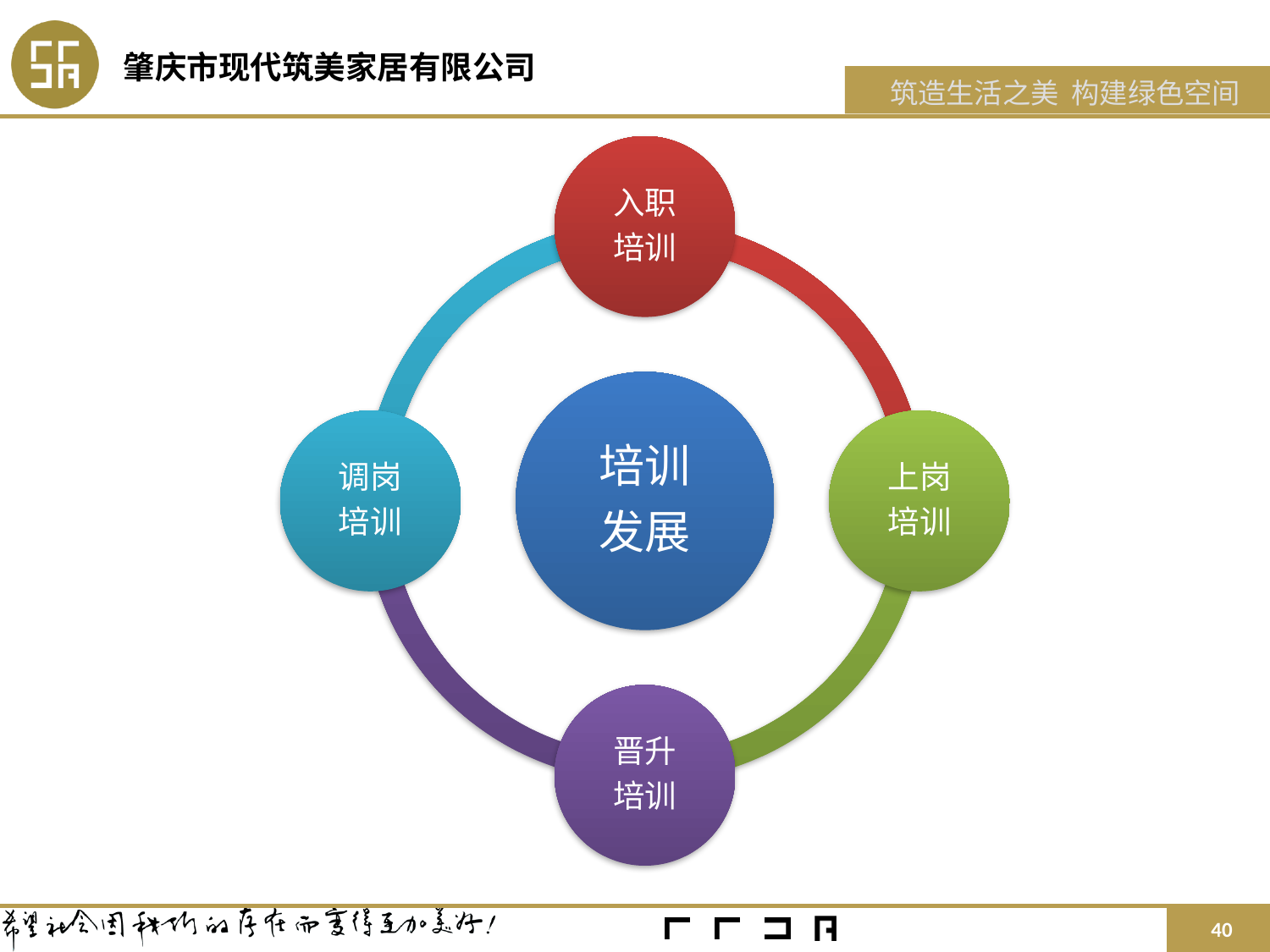

培训
发展
入职
培训
上岗
培训
晋升
培训
调岗
培训
40